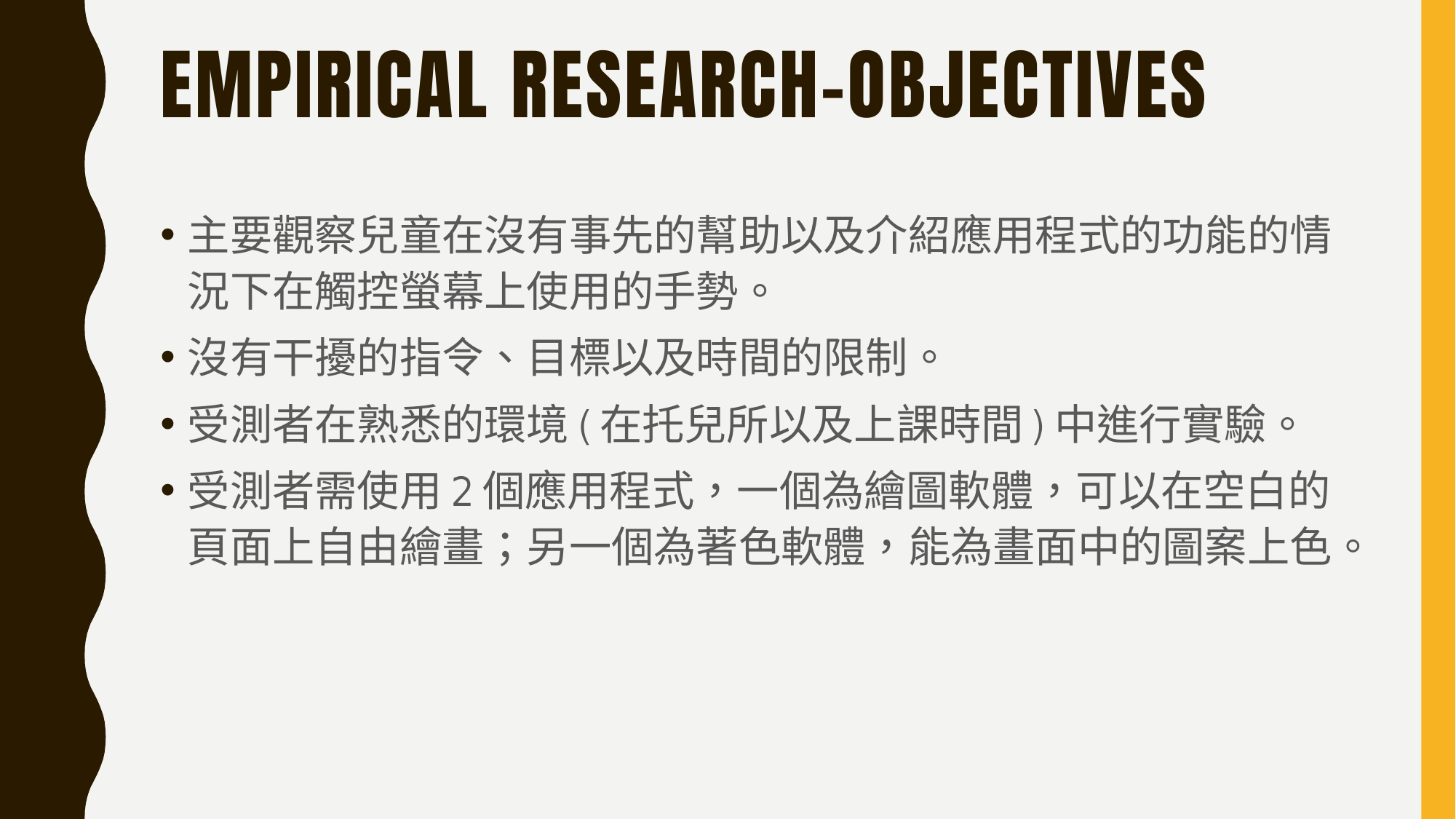

# Empirical research-Objectives
主要觀察兒童在沒有事先的幫助以及介紹應用程式的功能的情況下在觸控螢幕上使用的手勢。
沒有干擾的指令、目標以及時間的限制。
受測者在熟悉的環境(在托兒所以及上課時間)中進行實驗。
受測者需使用2個應用程式，一個為繪圖軟體，可以在空白的頁面上自由繪畫；另一個為著色軟體，能為畫面中的圖案上色。